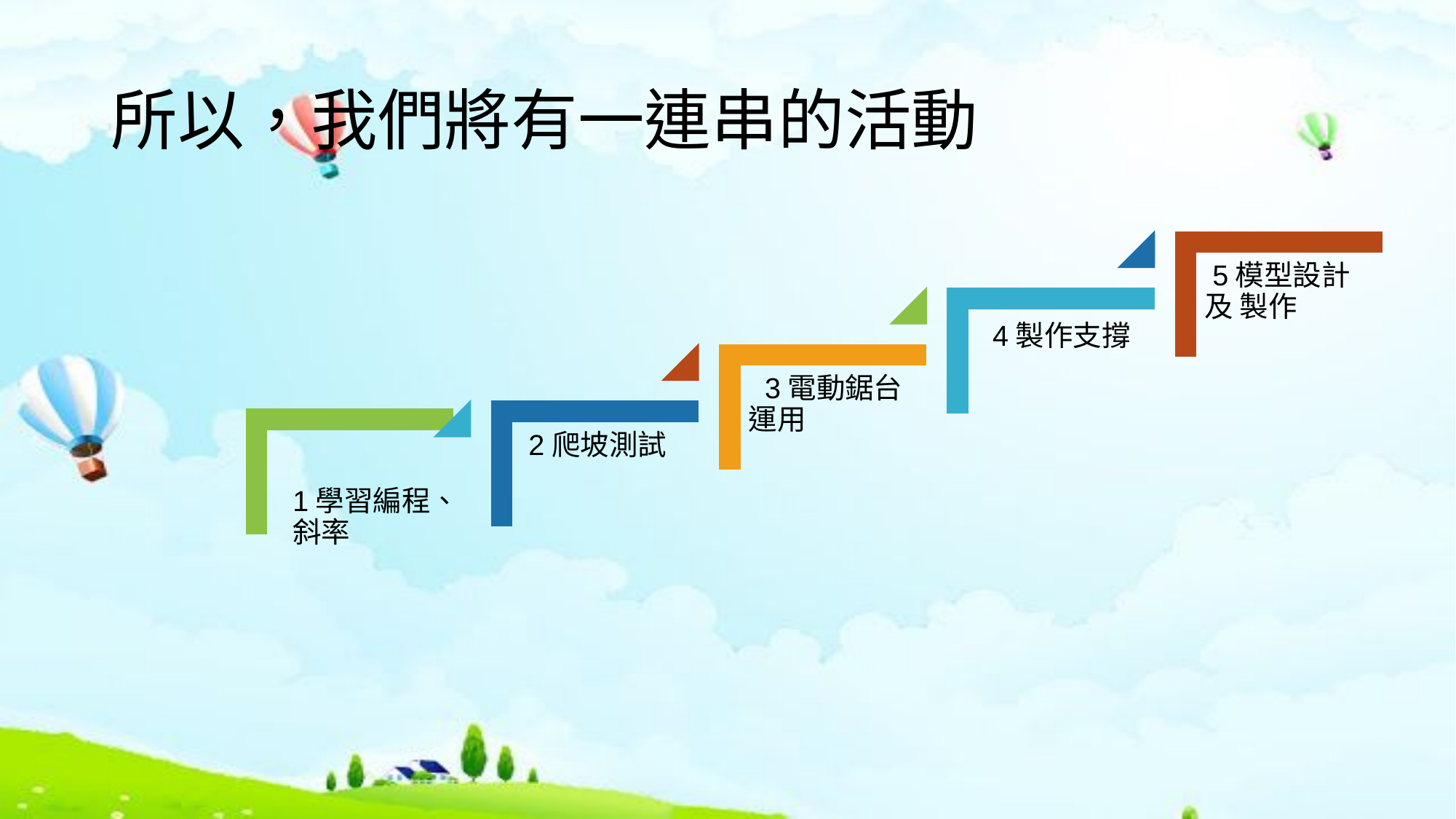

# 所以，我們將有一連串的活動
1學習編程、斜率
 2爬坡測試
  3電動鋸台運用
  4製作支撐

 5模型設計及 製作